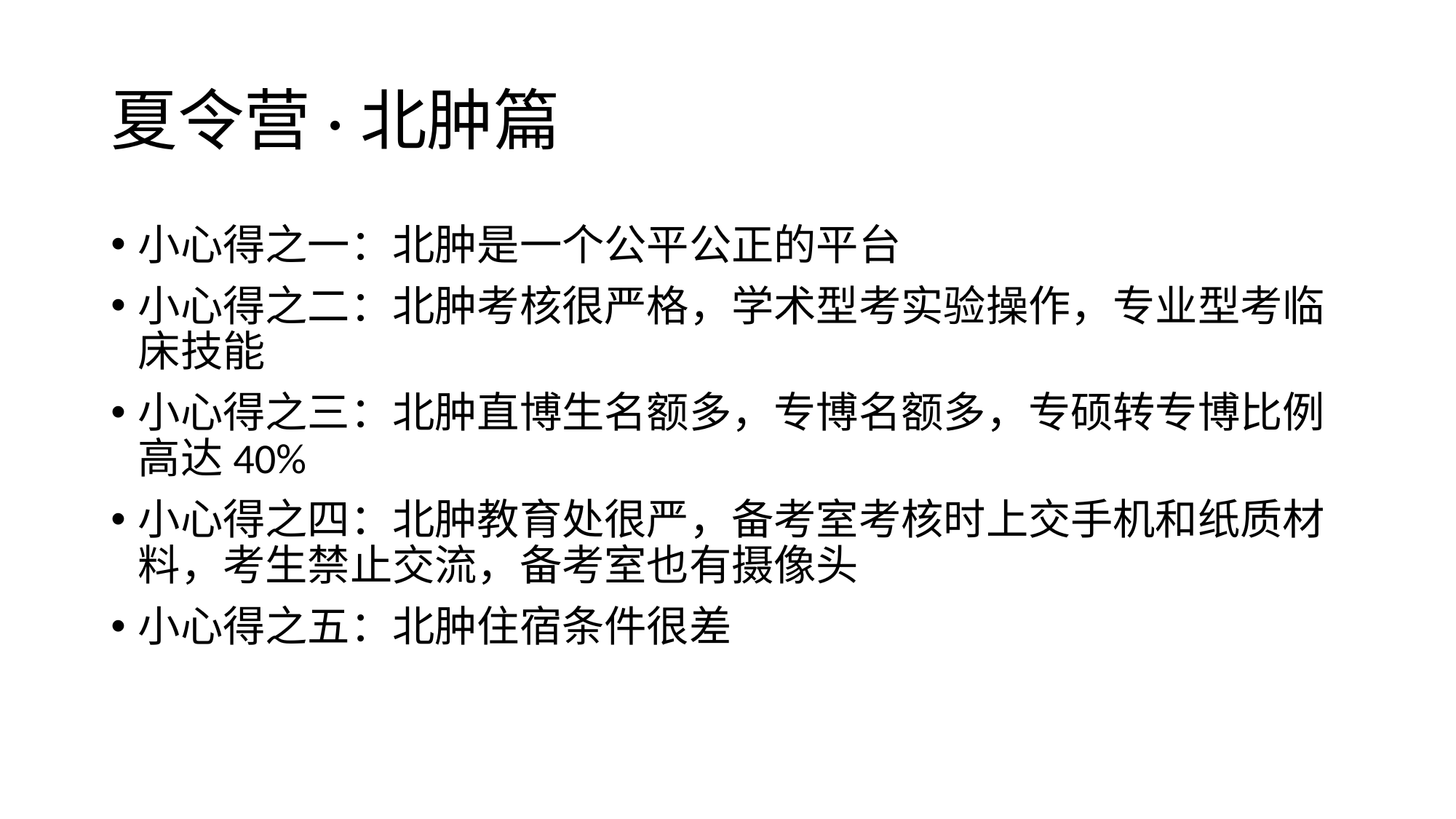

# 夏令营·北肿篇
小心得之一：北肿是一个公平公正的平台
小心得之二：北肿考核很严格，学术型考实验操作，专业型考临床技能
小心得之三：北肿直博生名额多，专博名额多，专硕转专博比例高达40%
小心得之四：北肿教育处很严，备考室考核时上交手机和纸质材料，考生禁止交流，备考室也有摄像头
小心得之五：北肿住宿条件很差